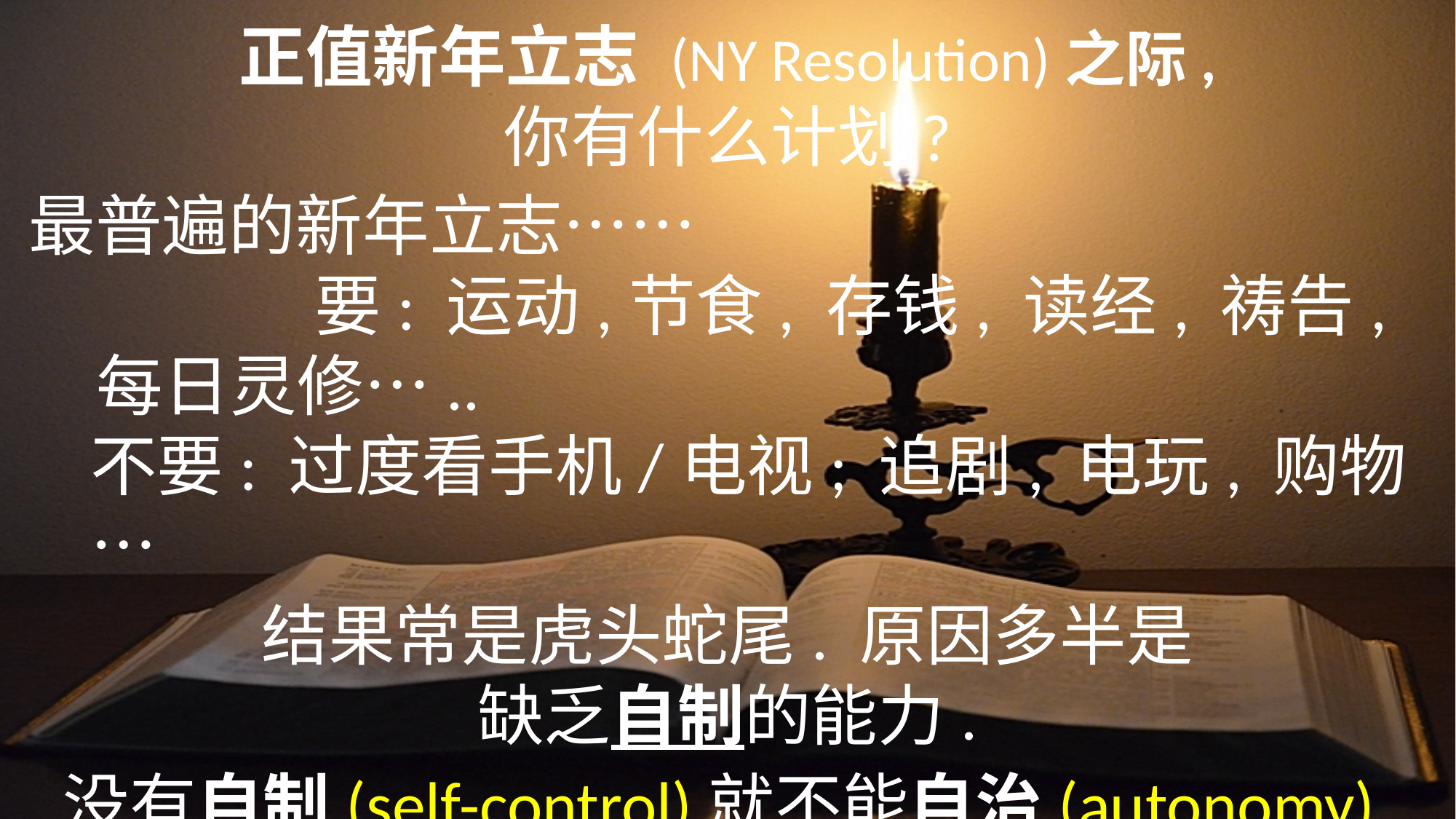

正值新年立志 (NY Resolution)之际,
你有什么计划?
最普遍的新年立志……
			要: 运动,节食, 存钱, 读经, 祷告, 每日灵修…..
	不要: 过度看手机/电视; 追剧, 电玩, 购物…
结果常是虎头蛇尾. 原因多半是
缺乏自制的能力.
没有自制(self-control)就不能自治(autonomy).